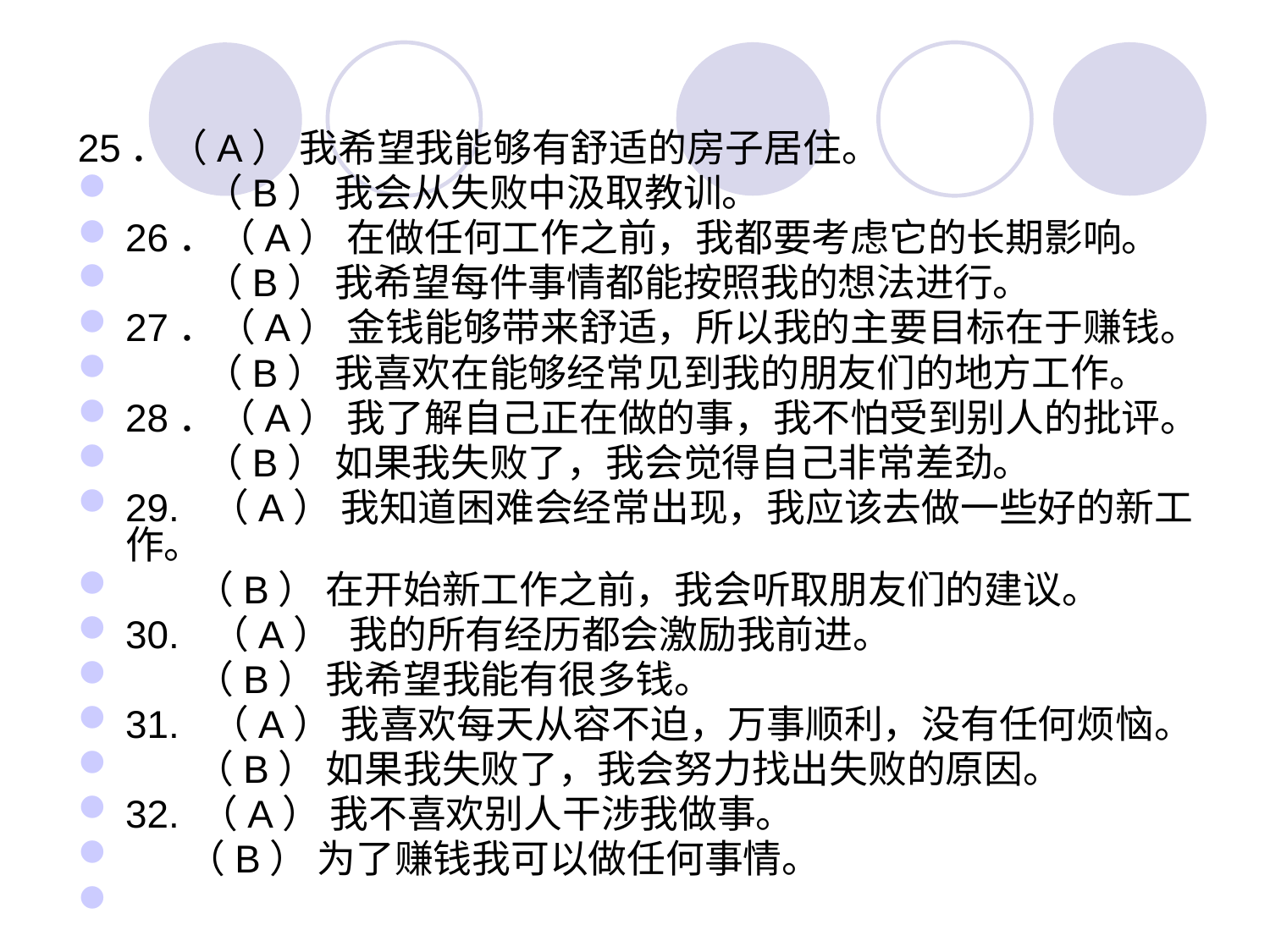

#
25．（A） 我希望我能够有舒适的房子居住。
        （B） 我会从失败中汲取教训。
26．（A） 在做任何工作之前，我都要考虑它的长期影响。
        （B） 我希望每件事情都能按照我的想法进行。
27．（A） 金钱能够带来舒适，所以我的主要目标在于赚钱。
        （B） 我喜欢在能够经常见到我的朋友们的地方工作。
28．（A） 我了解自己正在做的事，我不怕受到别人的批评。
        （B） 如果我失败了，我会觉得自己非常差劲。
29.  （A） 我知道困难会经常出现，我应该去做一些好的新工作。
       （B） 在开始新工作之前，我会听取朋友们的建议。
30.  （A）  我的所有经历都会激励我前进。
       （B） 我希望我能有很多钱。
31.  （A） 我喜欢每天从容不迫，万事顺利，没有任何烦恼。
       （B） 如果我失败了，我会努力找出失败的原因。
32. （A） 我不喜欢别人干涉我做事。
      （B） 为了赚钱我可以做任何事情。